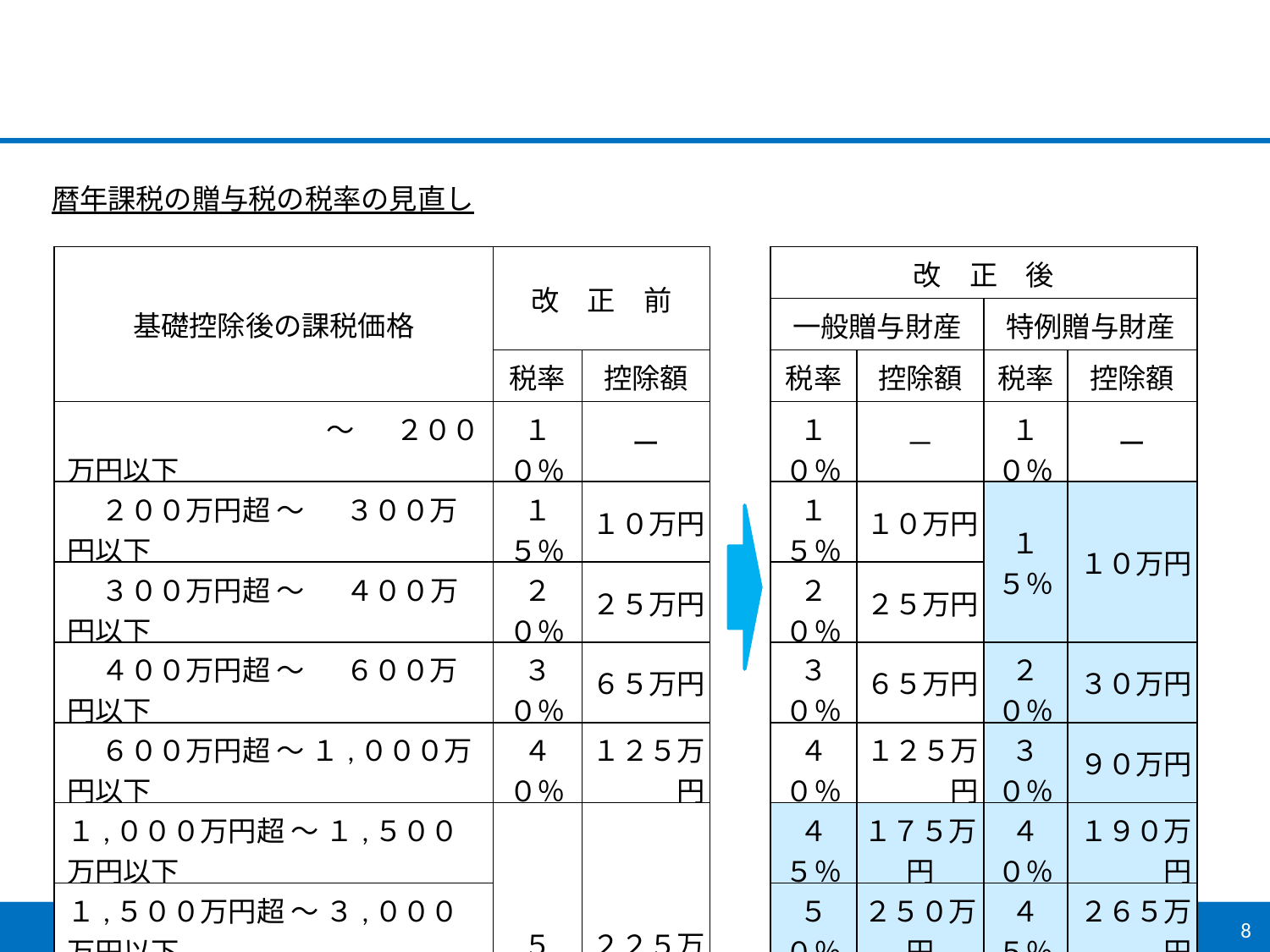

暦年課税の贈与税の税率の見直し
| 基礎控除後の課税価格 | 改　正　前 |  |  | 改　正　後 |  |  |  |
| --- | --- | --- | --- | --- | --- | --- | --- |
|  |  |  |  | 一般贈与財産 |  | 特例贈与財産 |  |
|  | 税率 | 控除額 |  | 税率 | 控除額 | 税率 | 控除額 |
| ～　 ２００万円以下 | １０％ | ー |  | １０％ | － | １０％ | ー |
| ２００万円超 ～　 ３００万円以下 | １５％ | １０万円 |  | １５％ | １０万円 | １５％ | １０万円 |
| ３００万円超 ～　 ４００万円以下 | ２０％ | ２５万円 |  | ２０％ | ２５万円 |  |  |
| ４００万円超 ～　 ６００万円以下 | ３０％ | ６５万円 |  | ３０％ | ６５万円 | ２０％ | ３０万円 |
| ６００万円超 ～ １,０００万円以下 | ４０％ | １２５万円 |  | ４０％ | １２５万円 | ３０％ | ９０万円 |
| １,０００万円超 ～ １,５００万円以下 | ５０％ | ２２５万円 |  | ４５％ | １７５万円 | ４０％ | １９０万円 |
| １,５００万円超 ～ ３,０００万円以下 |  |  |  | ５０％ | ２５０万円 | ４５％ | ２６５万円 |
| ３,０００万円超 ～ ４,５００万円以下 |  |  |  | ５５％ | ４００万円 | ５０％ | ４１５万円 |
| ４,５００万円超 ～ |  |  |  |  |  | ５５％ | ６４０万円 |